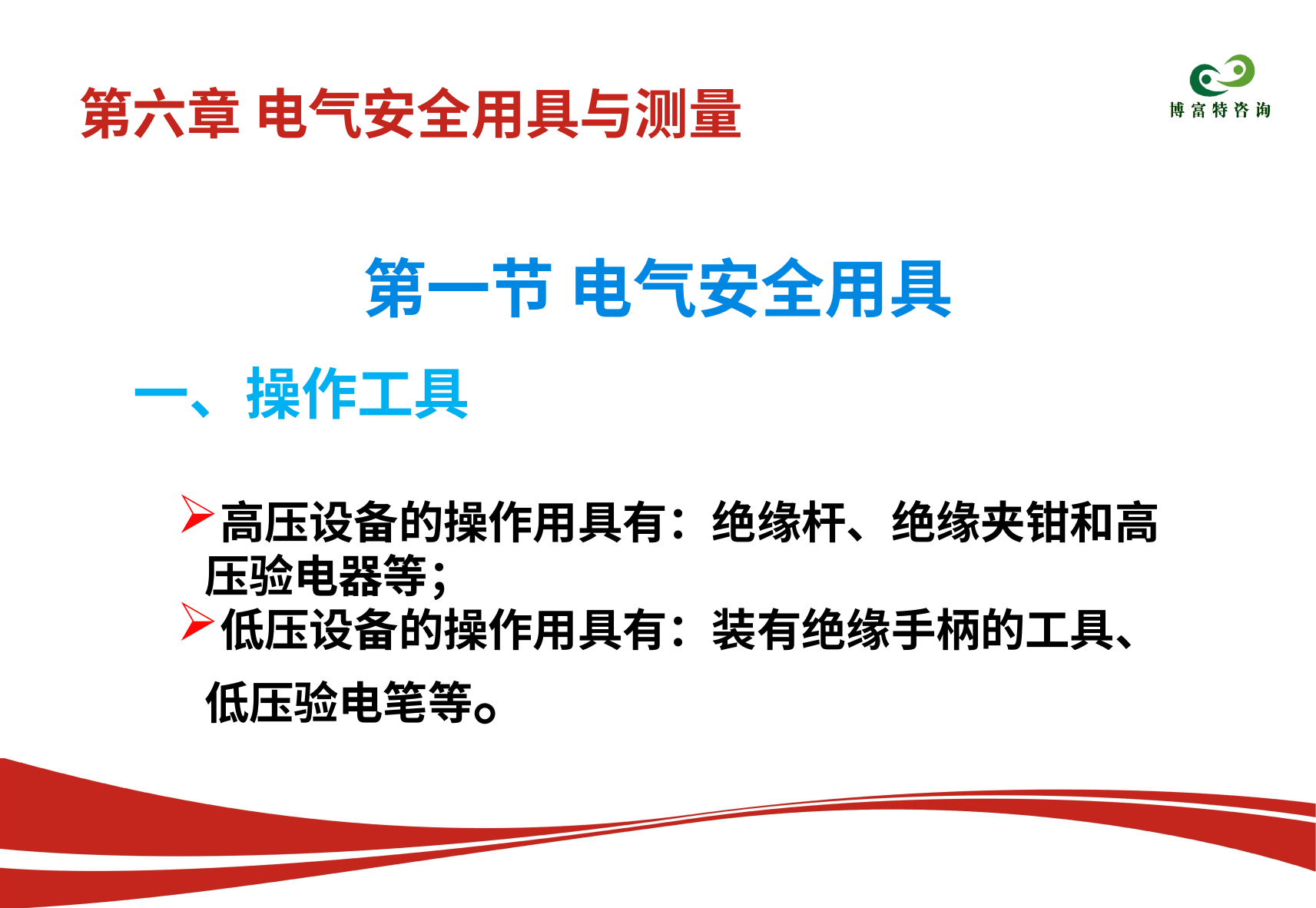

57
# 第六章 电气安全用具与测量
第一节 电气安全用具
一、操作工具
高压设备的操作用具有：绝缘杆、绝缘夹钳和高压验电器等；
低压设备的操作用具有：装有绝缘手柄的工具、低压验电笔等。